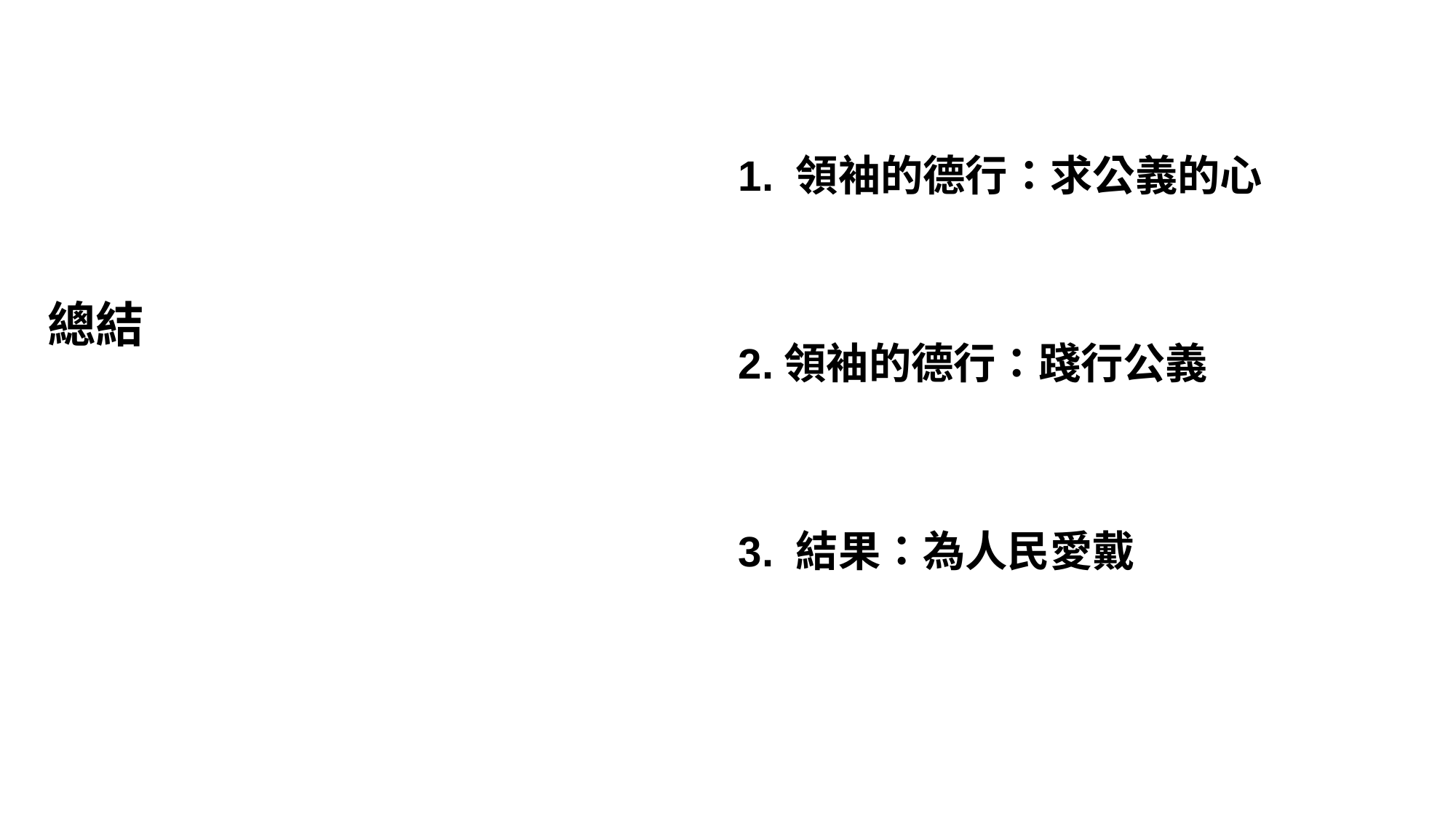

#
1. 領袖的德行：求公義的心
總結
2.領袖的德行：踐行公義
3. 結果：為人民愛戴